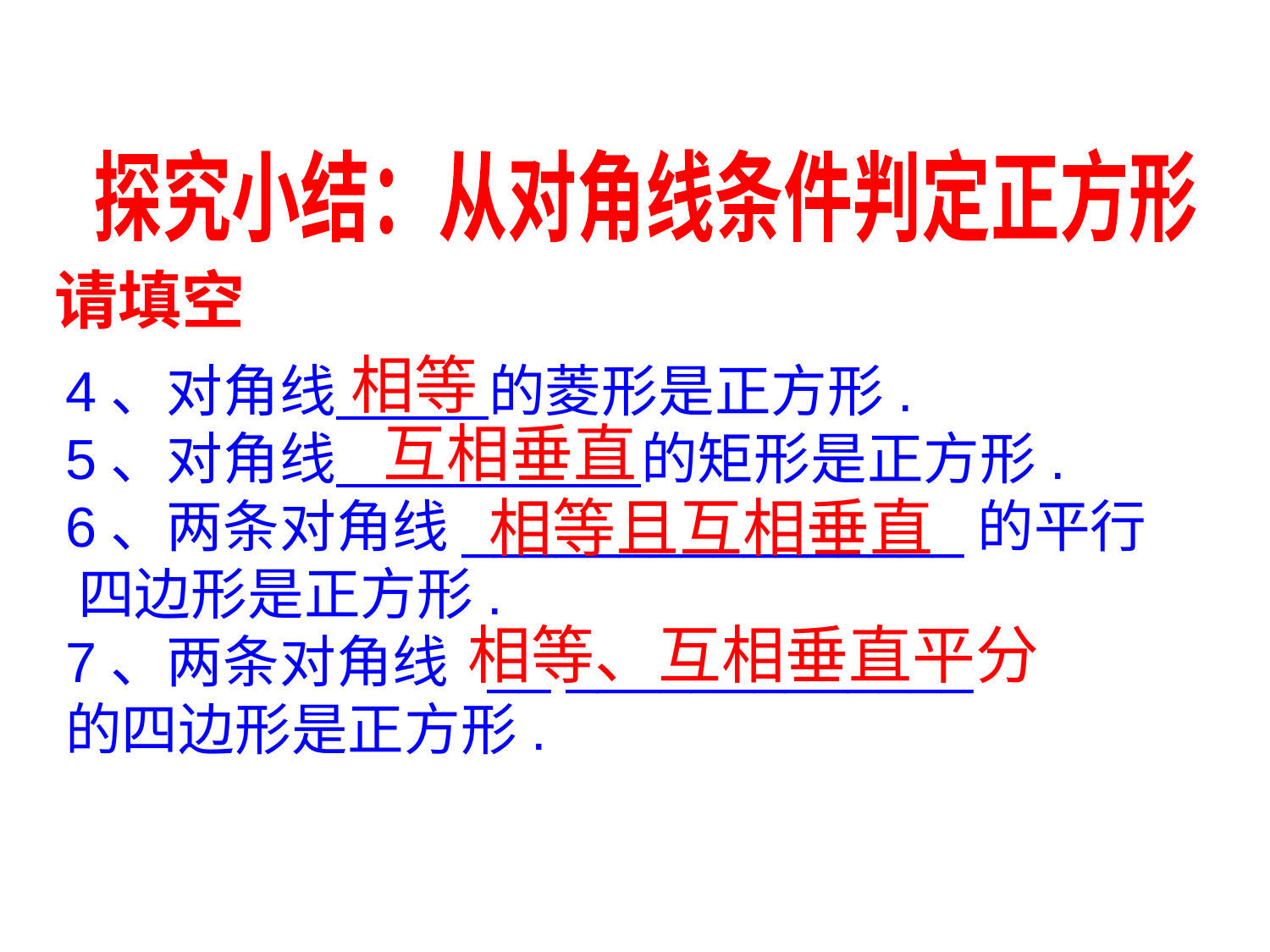

探究小结：从对角线条件判定正方形
请填空
相等
4、对角线            的菱形是正方形.
5、对角线                        的矩形是正方形.
6、两条对角线________________的平行   四边形是正方形.
7、两条对角线  __ _____________
的四边形是正方形.
互相垂直
相等且互相垂直
相等、互相垂直平分